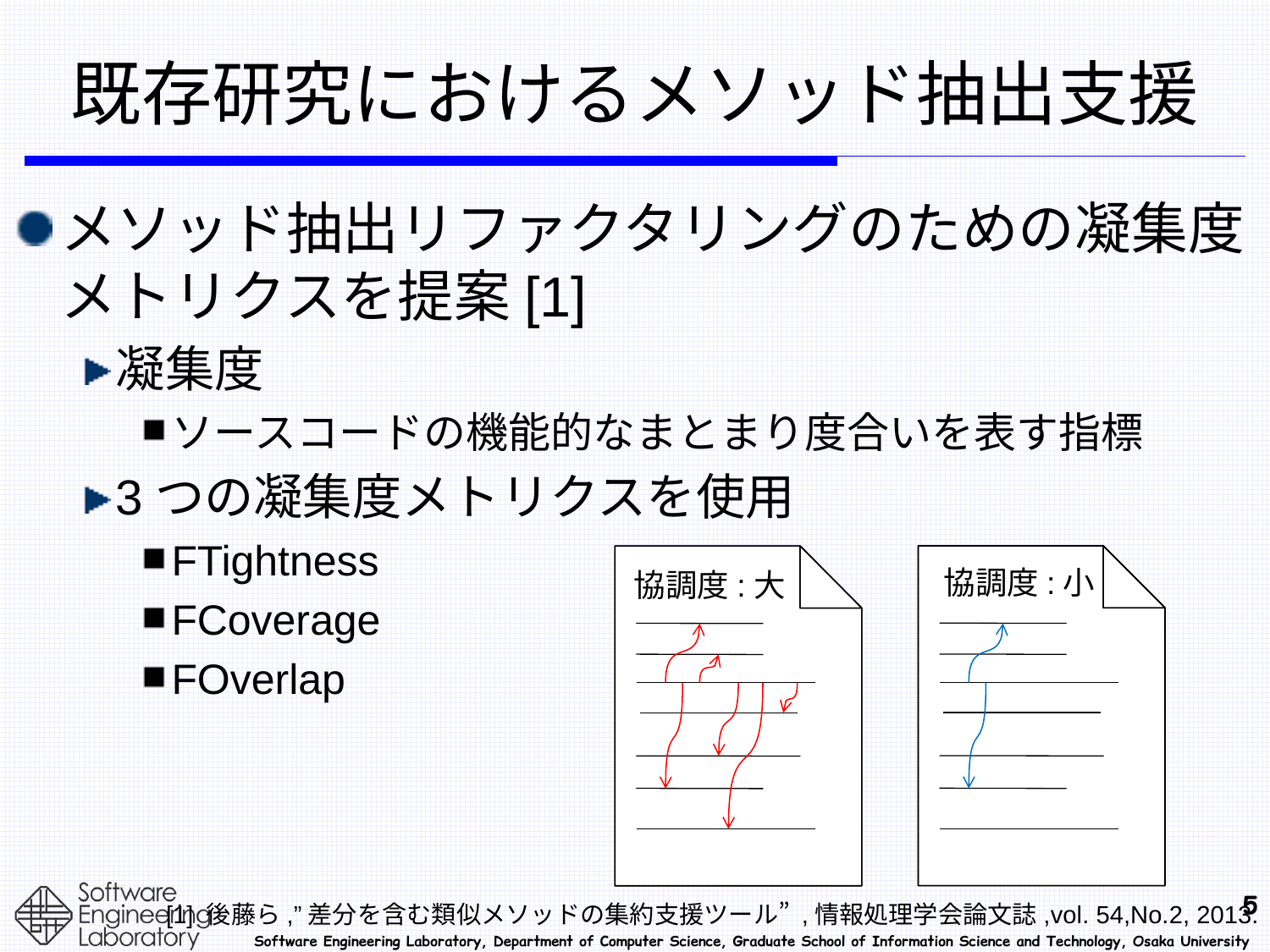

# 既存研究におけるメソッド抽出支援
メソッド抽出リファクタリングのための凝集度メトリクスを提案[1]
凝集度
ソースコードの機能的なまとまり度合いを表す指標
3つの凝集度メトリクスを使用
FTightness
FCoverage
FOverlap

協調度:小
協調度:大

[1] 後藤ら,”差分を含む類似メソッドの集約支援ツール” ,情報処理学会論文誌,vol. 54,No.2, 2013.